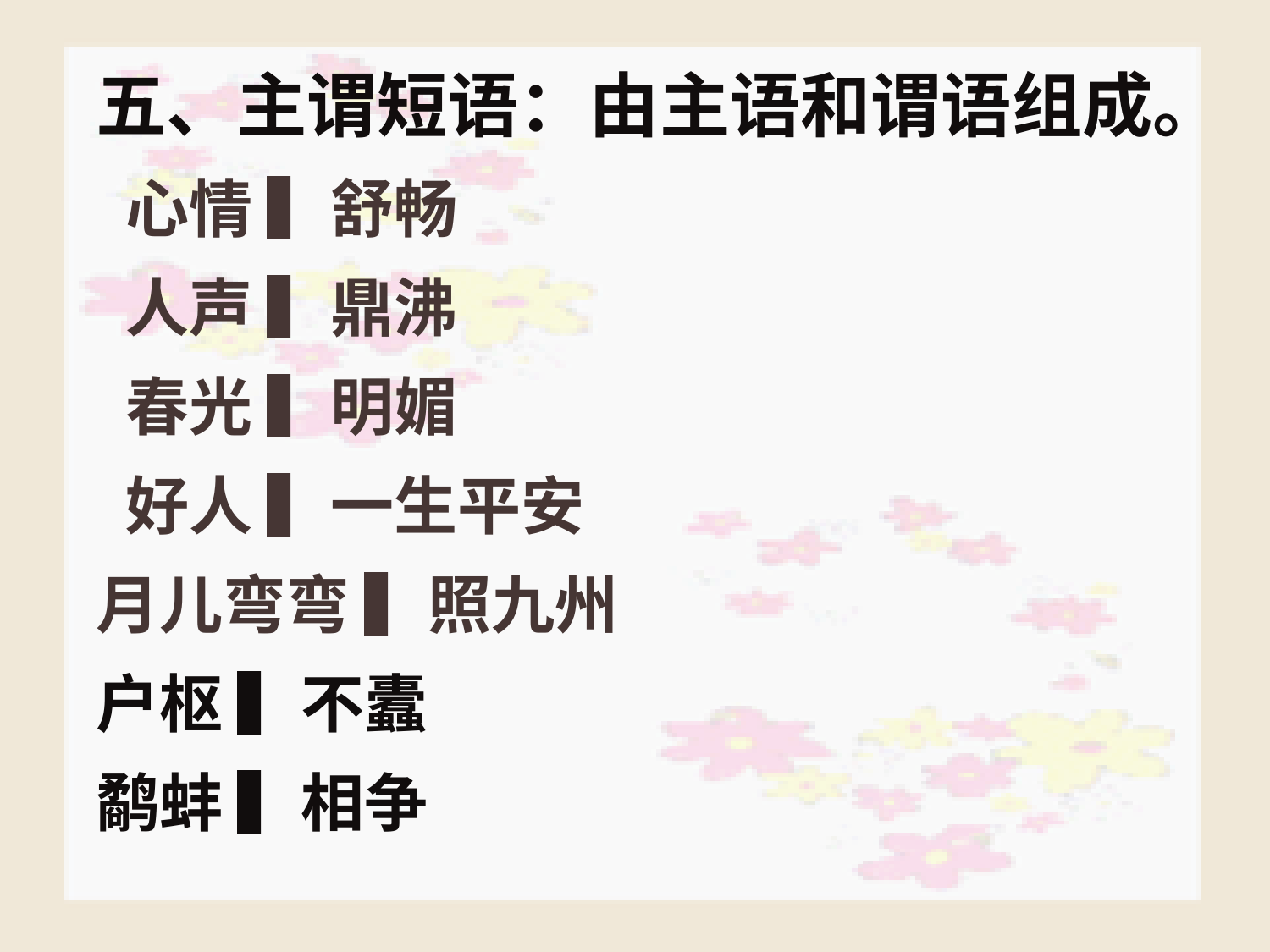

五、主谓短语：由主语和谓语组成。
 心情 ▍舒畅
 人声 ▍鼎沸
 春光 ▍明媚
 好人 ▍一生平安
月儿弯弯 ▍照九州
户枢 ▍不蠹
鹬蚌 ▍相争